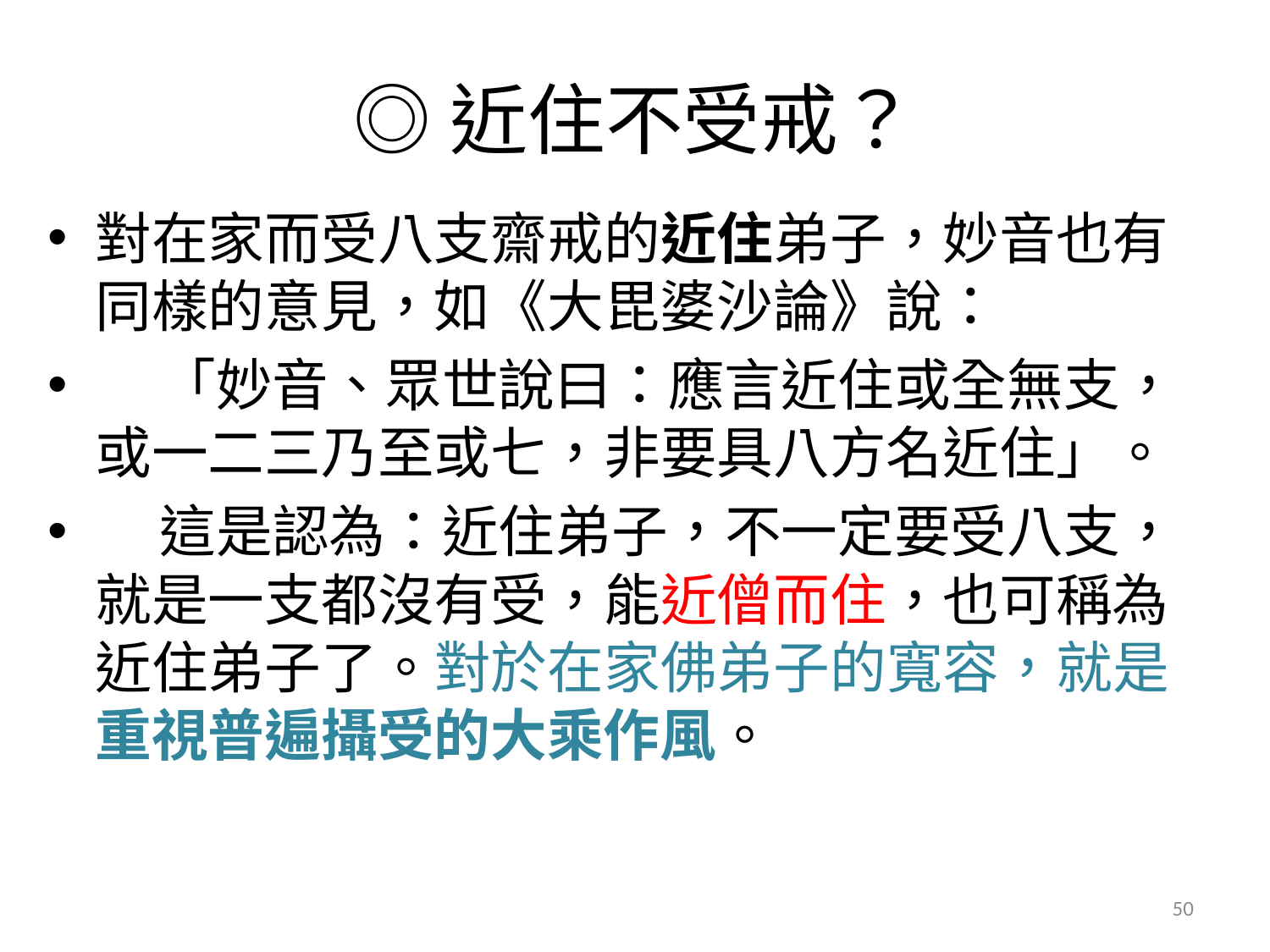

# ◎近住不受戒？
對在家而受八支齋戒的近住弟子，妙音也有同樣的意見，如《大毘婆沙論》說：
    「妙音、眾世說曰：應言近住或全無支，或一二三乃至或七，非要具八方名近住」。
    這是認為：近住弟子，不一定要受八支，就是一支都沒有受，能近僧而住，也可稱為近住弟子了。對於在家佛弟子的寬容，就是重視普遍攝受的大乘作風。
50